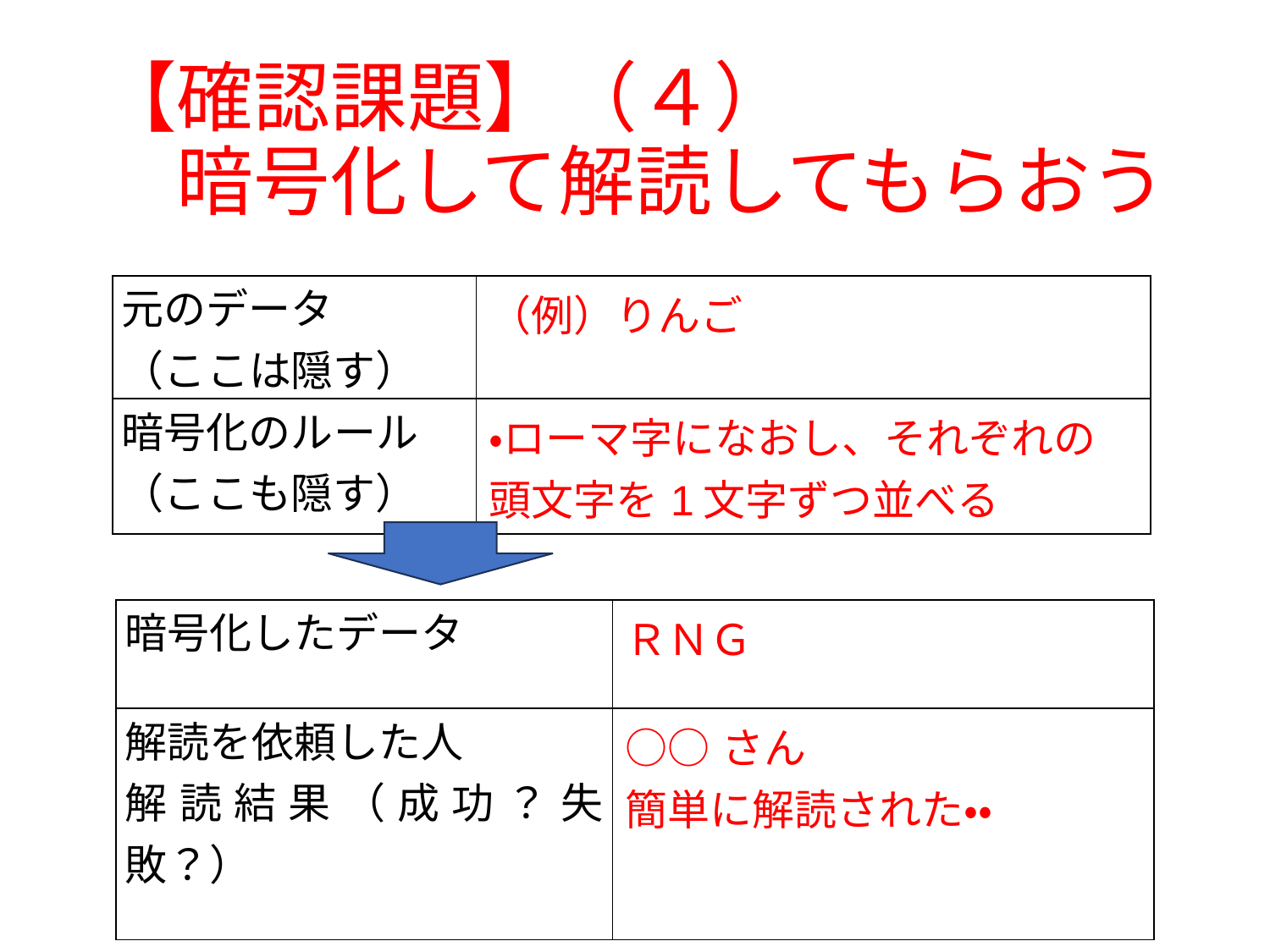

# 【確認課題】（４） 　暗号化して解読してもらおう
| 元のデータ （ここは隠す） | （例）りんご |
| --- | --- |
| 暗号化のルール （ここも隠す） | ・ローマ字になおし、それぞれの頭文字を1文字ずつ並べる |

| 暗号化したデータ | ＲＮＧ |
| --- | --- |
| 解読を依頼した人 解読結果（成功？失敗？） | ○○さん 簡単に解読された・・ |